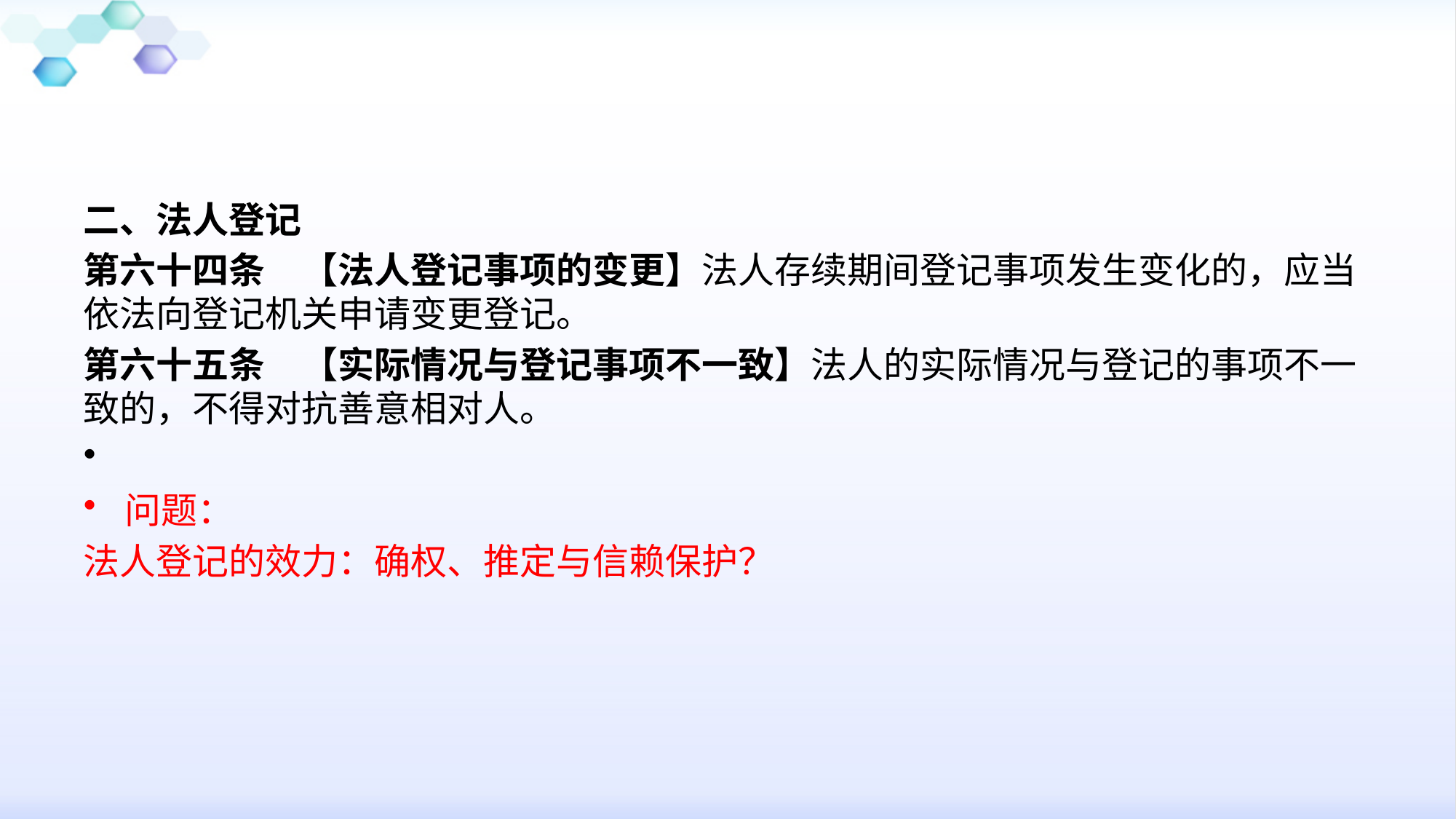

二、法人登记
第六十四条　【法人登记事项的变更】法人存续期间登记事项发生变化的，应当依法向登记机关申请变更登记。
第六十五条　【实际情况与登记事项不一致】法人的实际情况与登记的事项不一致的，不得对抗善意相对人。

问题：
法人登记的效力：确权、推定与信赖保护？